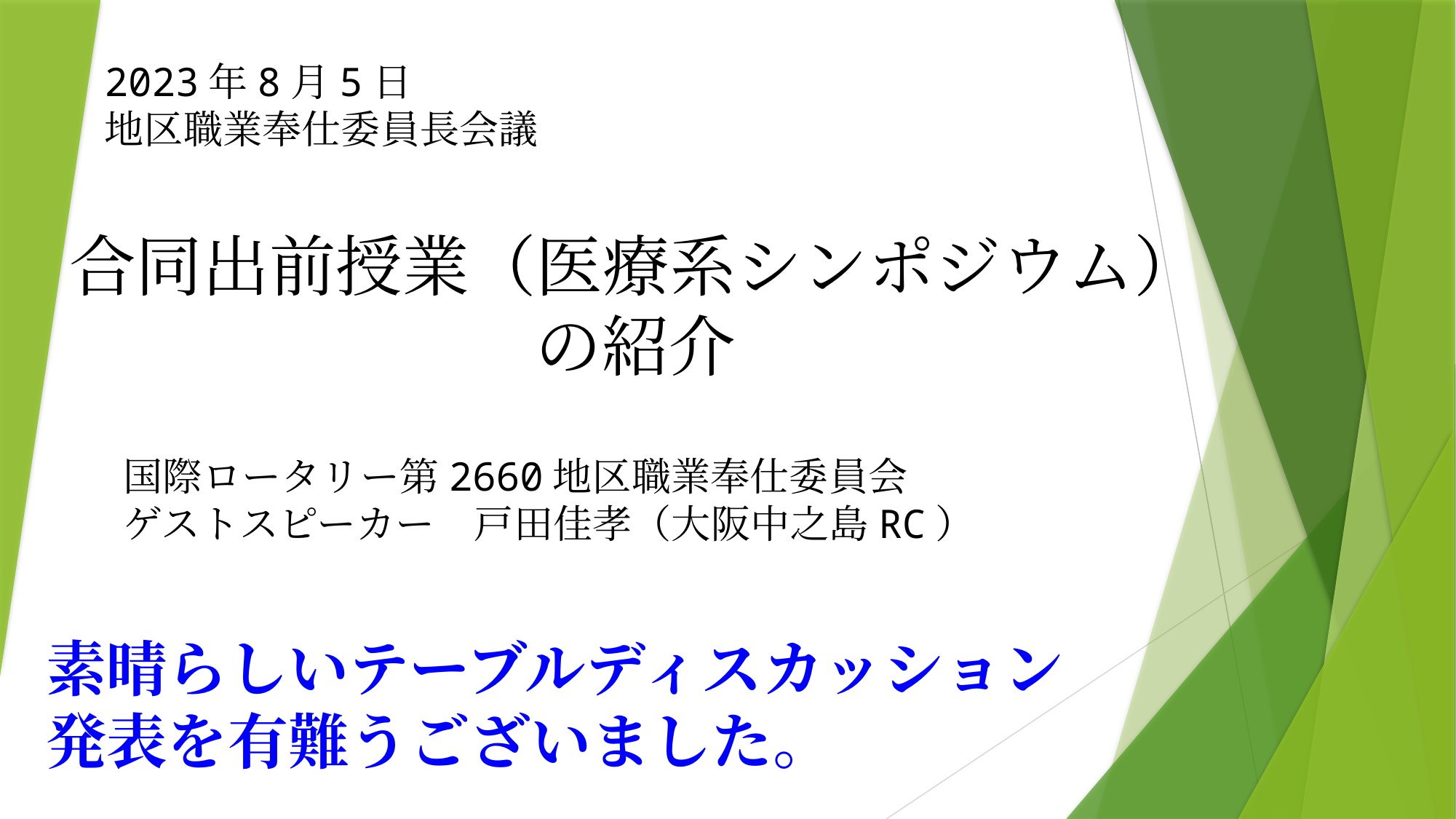

2023年8月5日
地区職業奉仕委員長会議
# 合同出前授業（医療系シンポジウム）の紹介
国際ロータリー第2660地区職業奉仕委員会
ゲストスピーカー　戸田佳孝（大阪中之島RC）
素晴らしいテーブルディスカッション
発表を有難うございました。